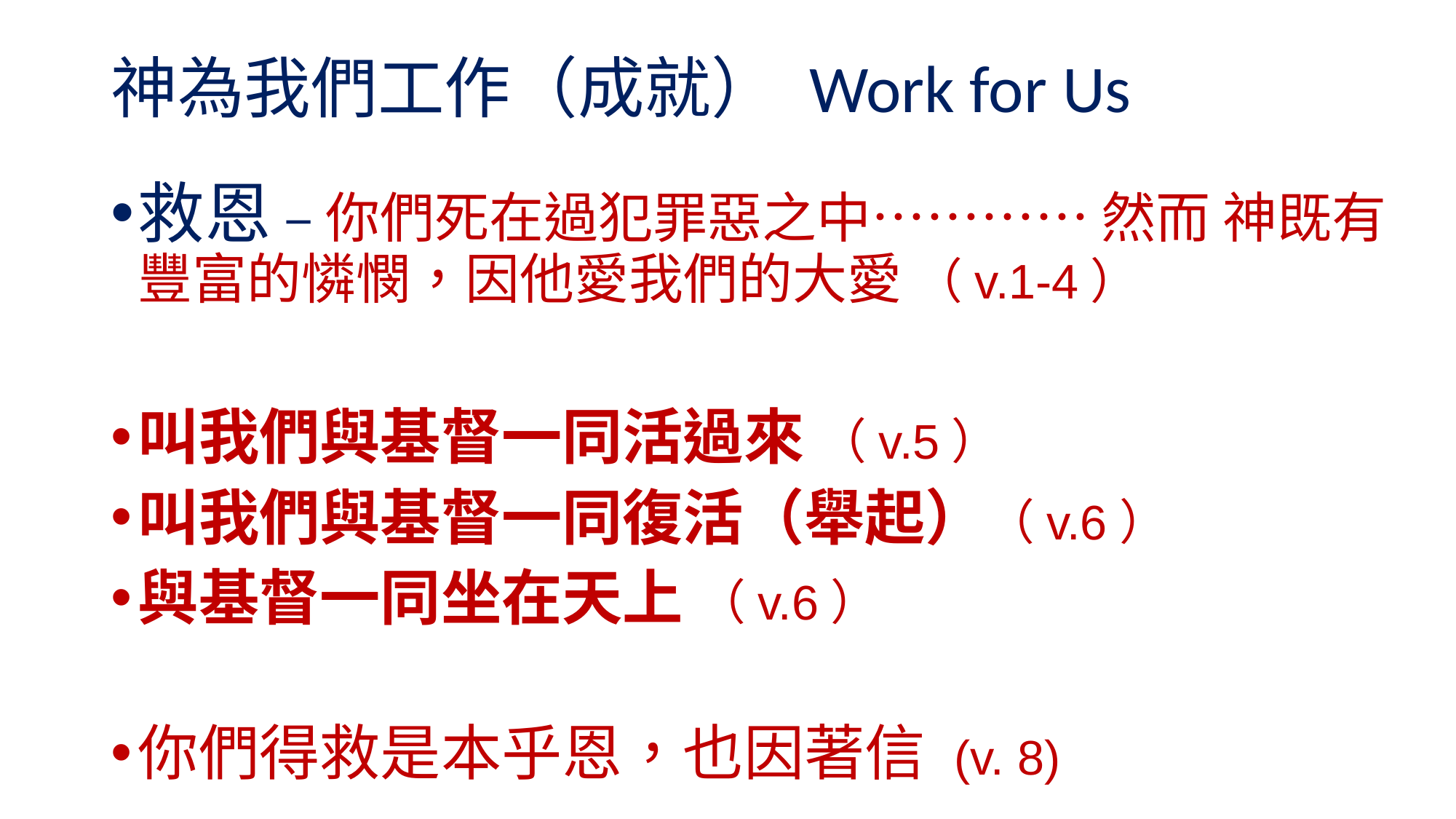

# 神為我們工作（成就） Work for Us
救恩 – 你們死在過犯罪惡之中………… 然而 神既有豐富的憐憫，因他愛我們的大愛 （v.1-4）

叫我們與基督一同活過來 （v.5）
叫我們與基督一同復活（舉起）（v.6）
與基督一同坐在天上 （v.6）

你們得救是本乎恩，也因著信 (v. 8)